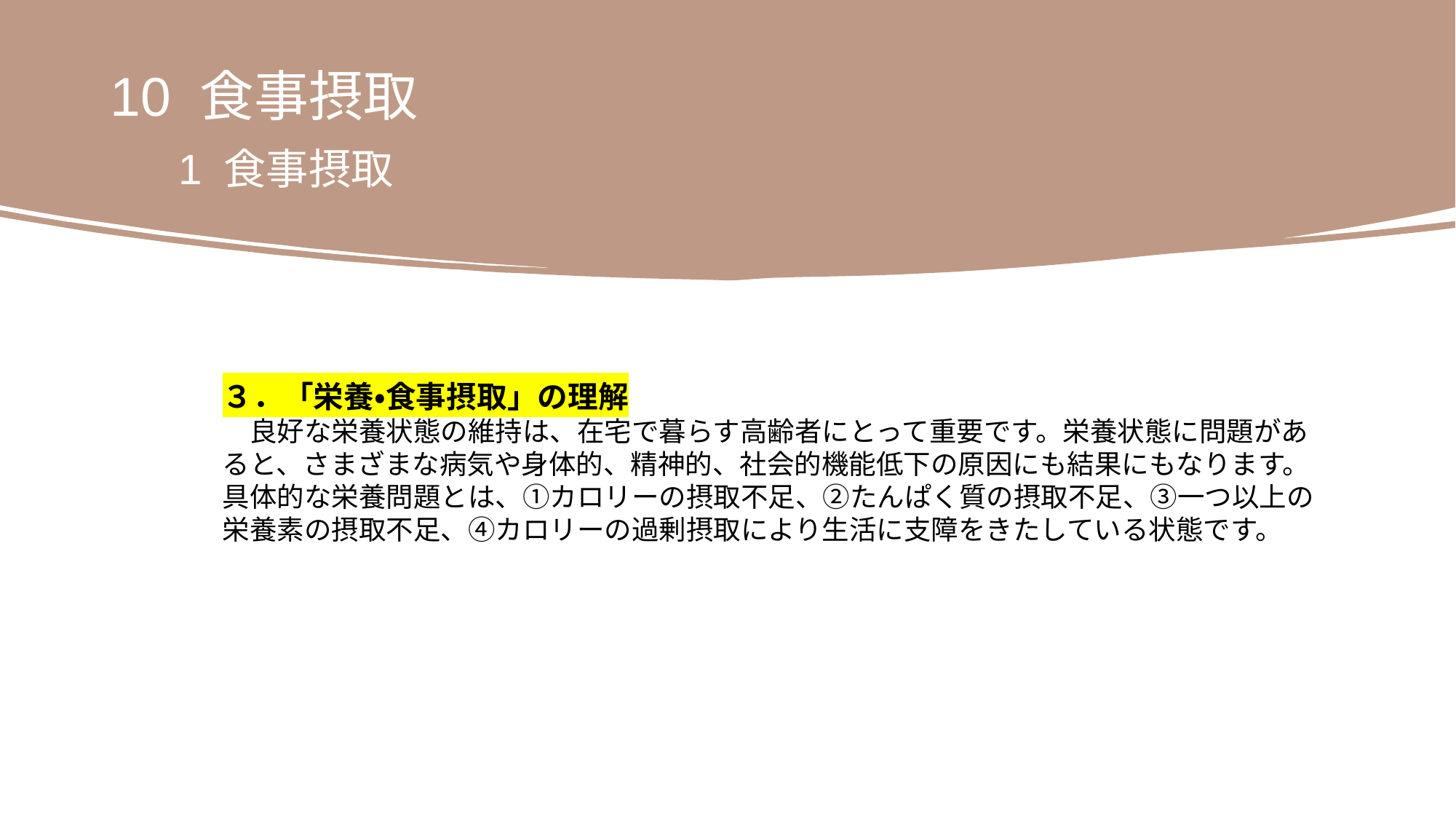

10 食事摂取
　1 食事摂取

３．「栄養・食事摂取」の理解
　良好な栄養状態の維持は、在宅で暮らす高齢者にとって重要です。栄養状態に問題があ
ると、さまざまな病気や身体的、精神的、社会的機能低下の原因にも結果にもなります。
具体的な栄養問題とは、①カロリーの摂取不足、②たんぱく質の摂取不足、③一つ以上の
栄養素の摂取不足、④カロリーの過剰摂取により生活に支障をきたしている状態です。